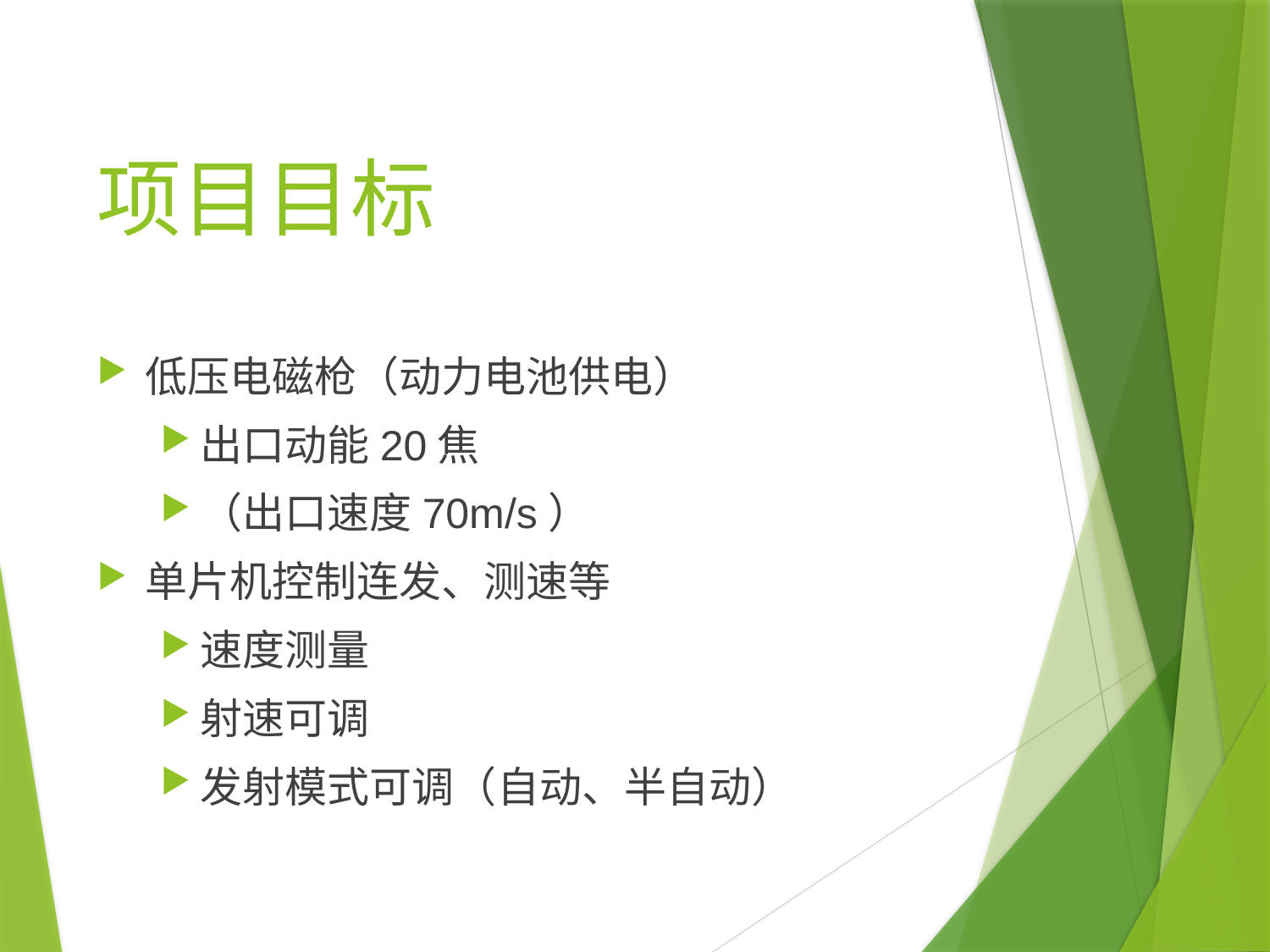

# 项目目标
低压电磁枪（动力电池供电）
出口动能20焦
（出口速度70m/s）
单片机控制连发、测速等
速度测量
射速可调
发射模式可调（自动、半自动）